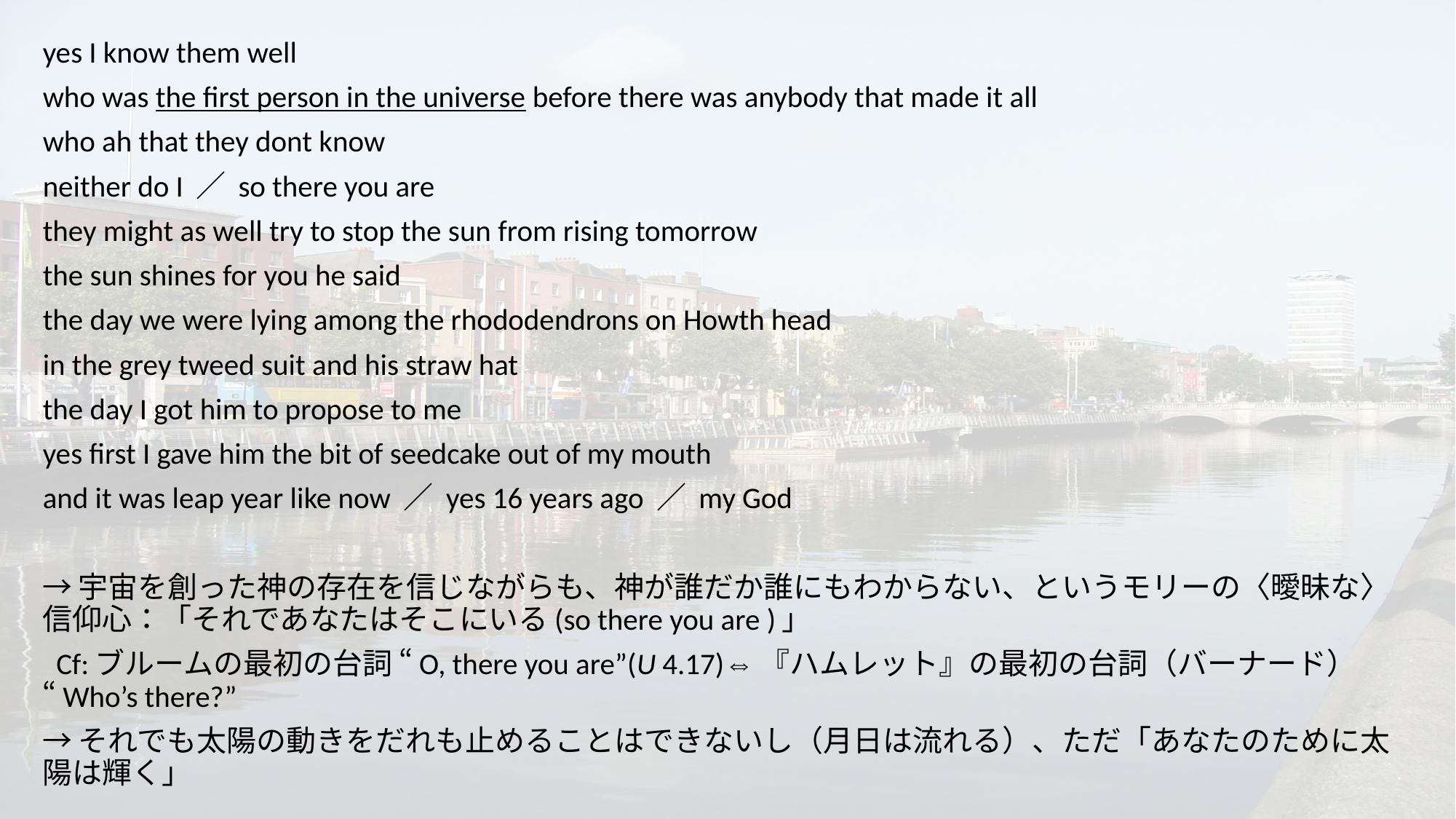

yes I know them well
who was the first person in the universe before there was anybody that made it all
who ah that they dont know
neither do I ／ so there you are
they might as well try to stop the sun from rising tomorrow
the sun shines for you he said
the day we were lying among the rhododendrons on Howth head
in the grey tweed suit and his straw hat
the day I got him to propose to me
yes first I gave him the bit of seedcake out of my mouth
and it was leap year like now ／ yes 16 years ago ／ my God

→宇宙を創った神の存在を信じながらも、神が誰だか誰にもわからない、というモリーの〈曖昧な〉信仰心：「それであなたはそこにいる(so there you are )」
  Cf:ブルームの最初の台詞 “O, there you are”(U 4.17)⇔『ハムレット』の最初の台詞（バーナード） “Who’s there?”
→それでも太陽の動きをだれも止めることはできないし（月日は流れる）、ただ「あなたのために太陽は輝く」